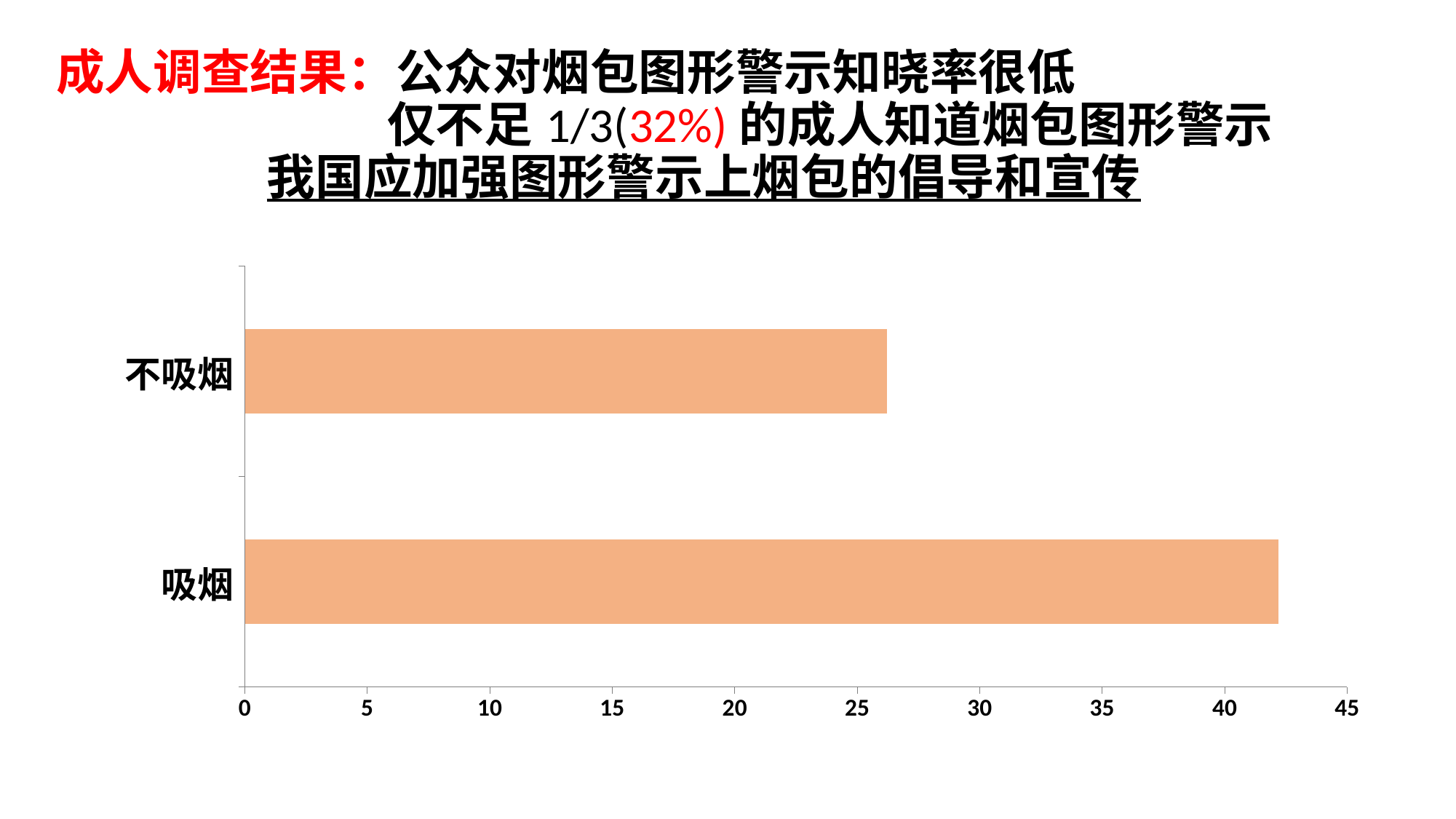

# 成人调查结果：公众对烟包图形警示知晓率很低 仅不足1/3(32%)的成人知道烟包图形警示 我国应加强图形警示上烟包的倡导和宣传

### Chart

| Category | 知晓率 |
|---|---|
| 吸烟 | 42.2 |
| 不吸烟 | 26.2 |